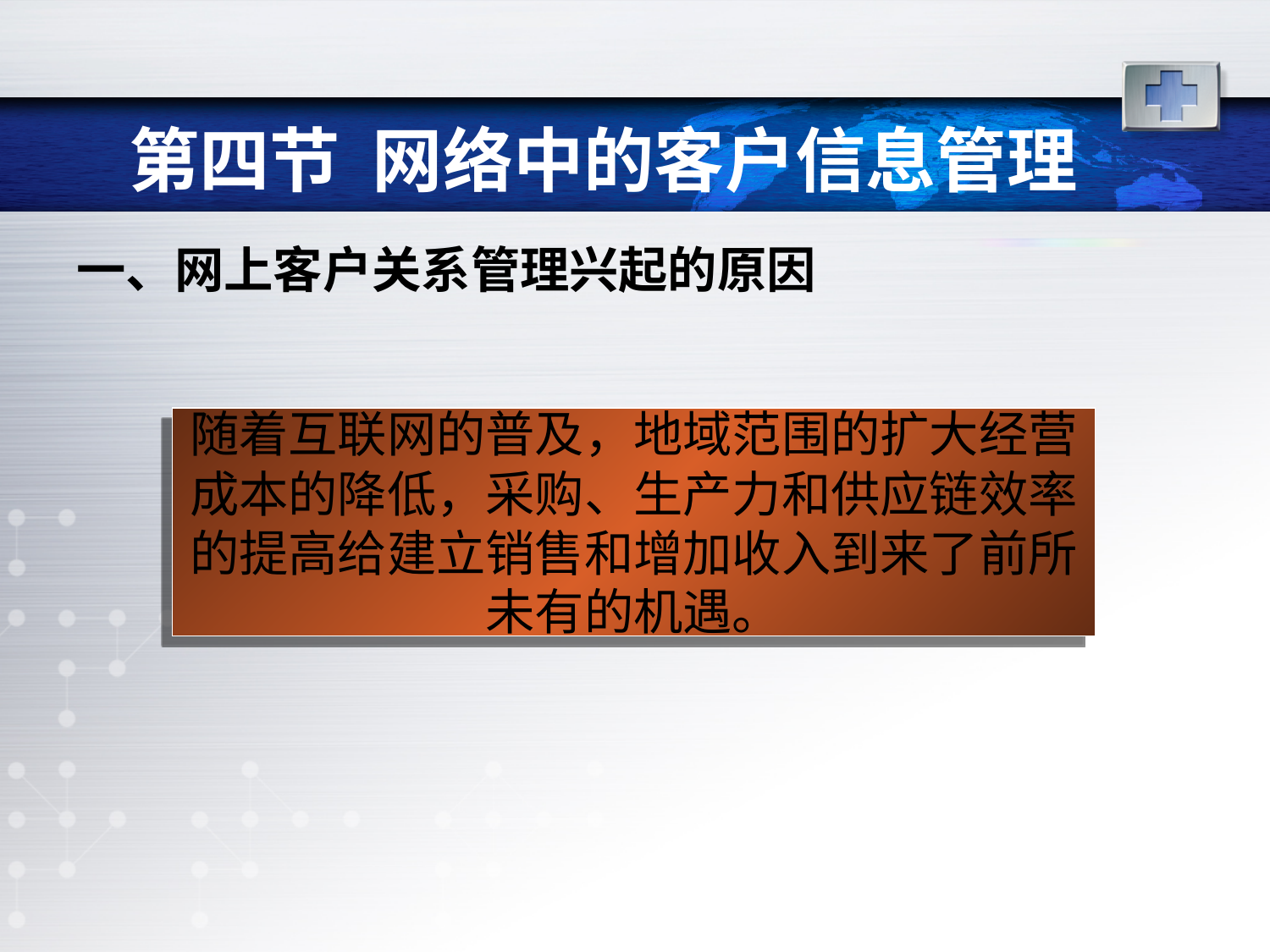

# 第四节  网络中的客户信息管理
一、网上客户关系管理兴起的原因

随着互联网的普及，地域范围的扩大经营成本的降低，采购、生产力和供应链效率的提高给建立销售和增加收入到来了前所未有的机遇。